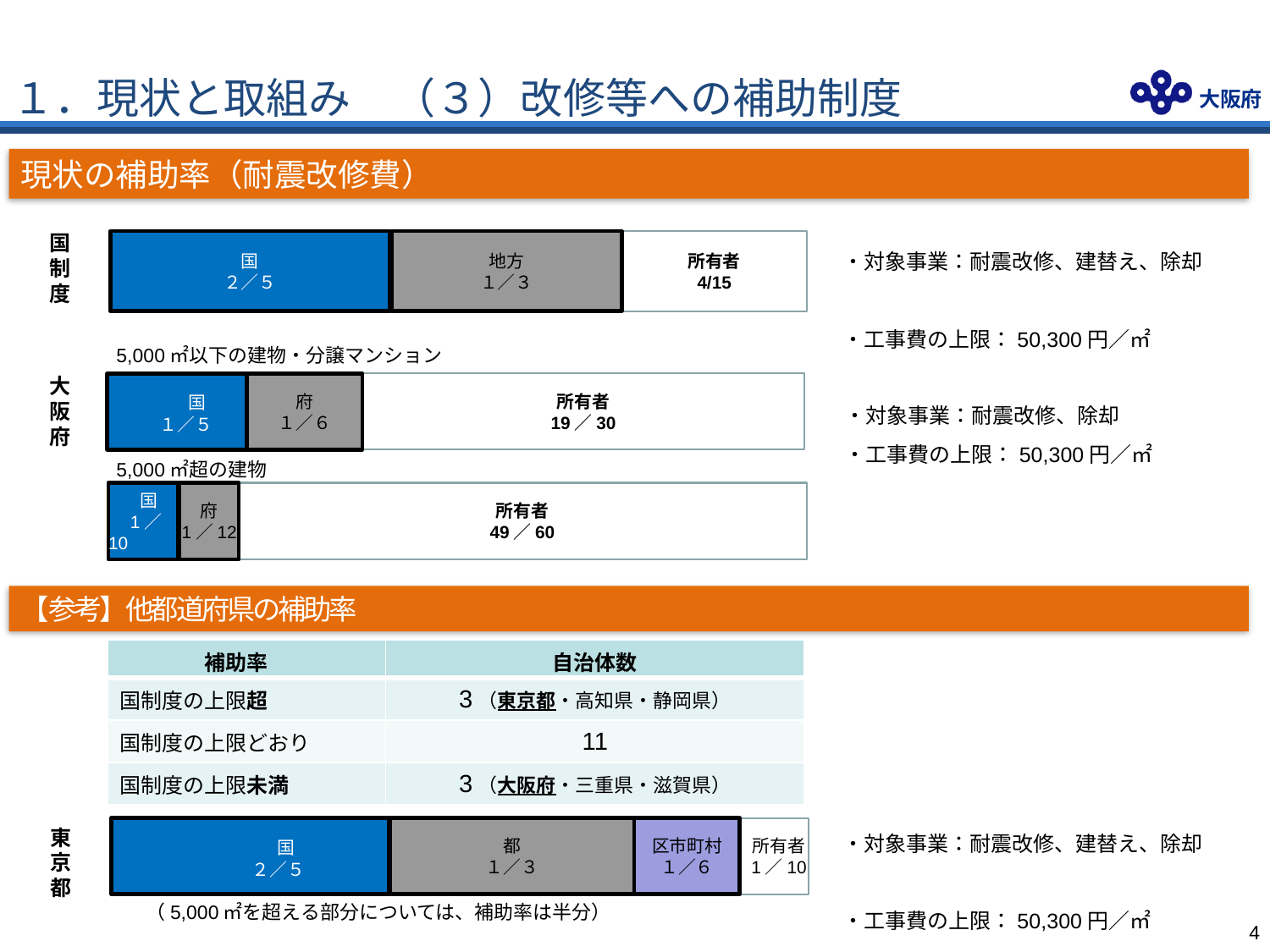

１．現状と取組み　（３）改修等への補助制度
現状の補助率（耐震改修費）
国
制
度
国
２／５
地方
１／３
所有者
4/15
・対象事業：耐震改修、建替え、除却
・工事費の上限：50,300円／㎡
5,000㎡以下の建物・分譲マンション
　　　　国
　　　１／５
府
１／６
所有者
19／30
大
阪
府
・対象事業：耐震改修、除却
・工事費の上限：50,300円／㎡
5,000㎡超の建物
　　国
　1／10
府
1／12
所有者
49／60
【参考】他都道府県の補助率
| 補助率 | 自治体数 |
| --- | --- |
| 国制度の上限超 | 3（東京都・高知県・静岡県） |
| 国制度の上限どおり | 11 |
| 国制度の上限未満 | 3（大阪府・三重県・滋賀県） |
・対象事業：耐震改修、建替え、除却
・工事費の上限：50,300円／㎡
東
京
都
　　　　　　　　国
　　　　　　　　２／５

都
１／３
区市町村
１／６
所有者
1／10
　（5,000㎡を超える部分については、補助率は半分）
4